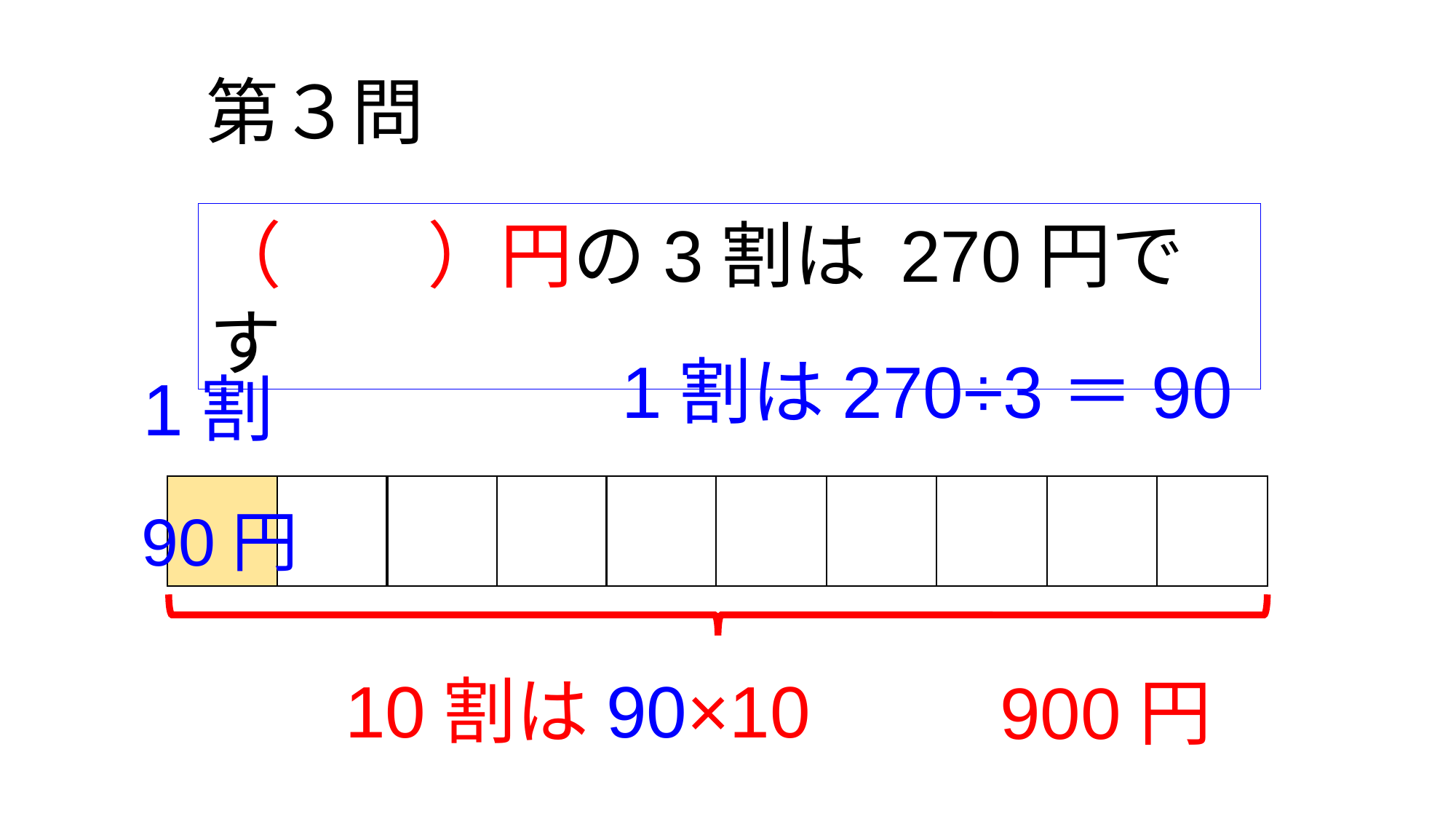

第３問

（　　）円の3割は 270円です
1割は270÷3＝90
1割

90円
10割は90×10
900円